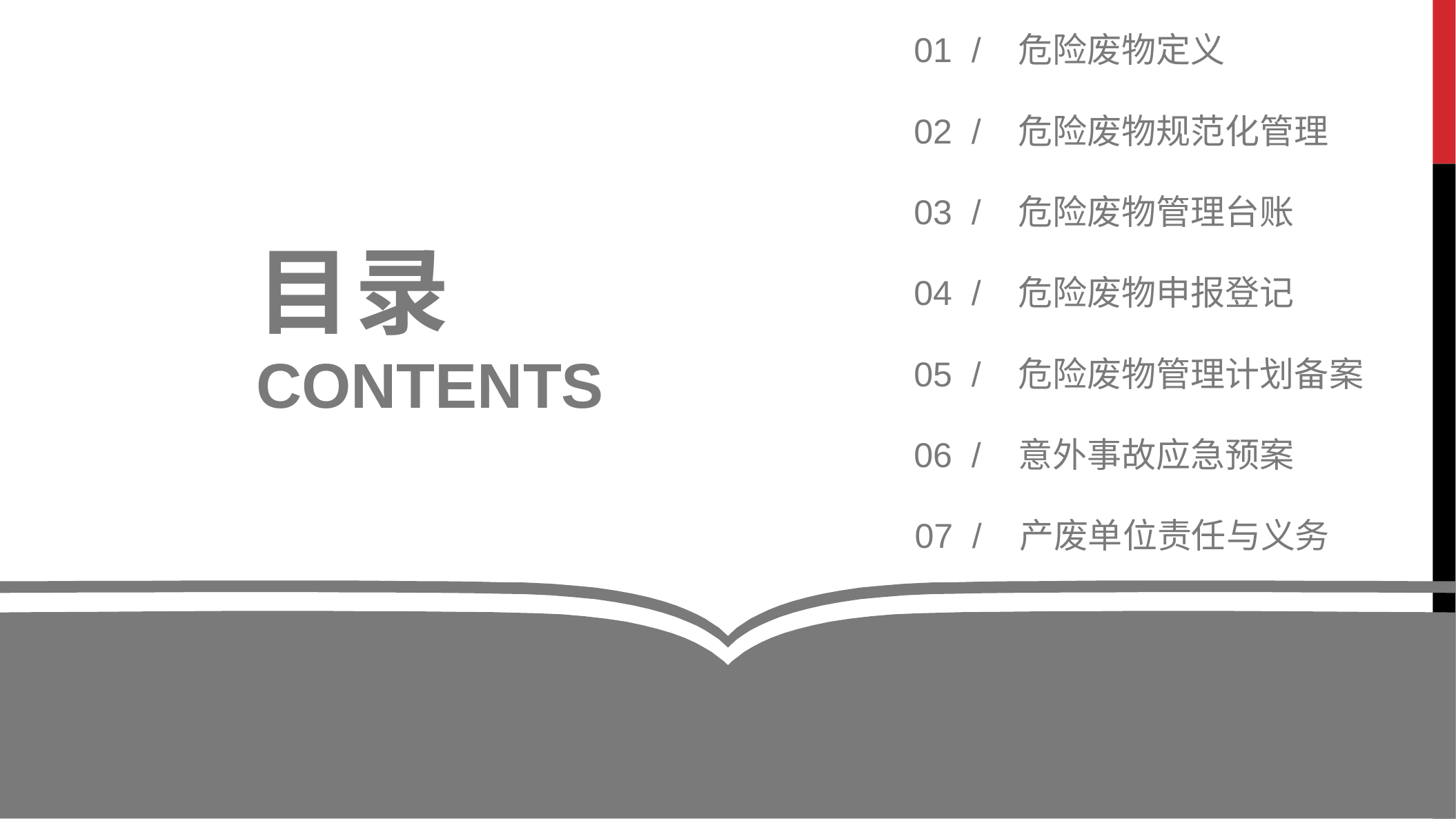

01  /   危险废物定义
02  /   危险废物规范化管理
03  /   危险废物管理台账
目录
04  /   危险废物申报登记
CONTENTS
05  /   危险废物管理计划备案
06  /   意外事故应急预案
07  /   产废单位责任与义务